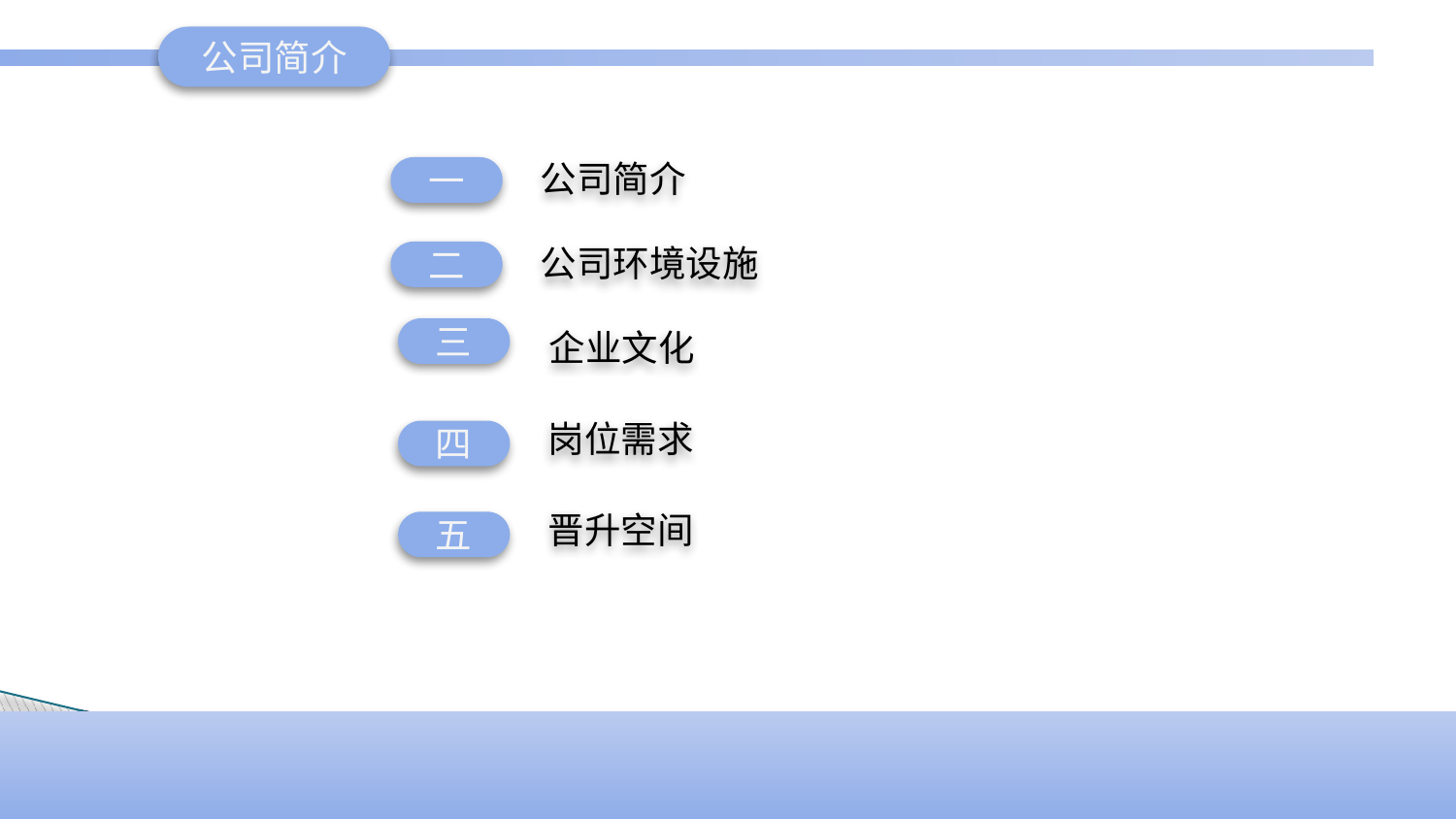

公司简介
公司简介
一

公司环境设施

二
三
企业文化
   岗位需求
四
   晋升空间
五